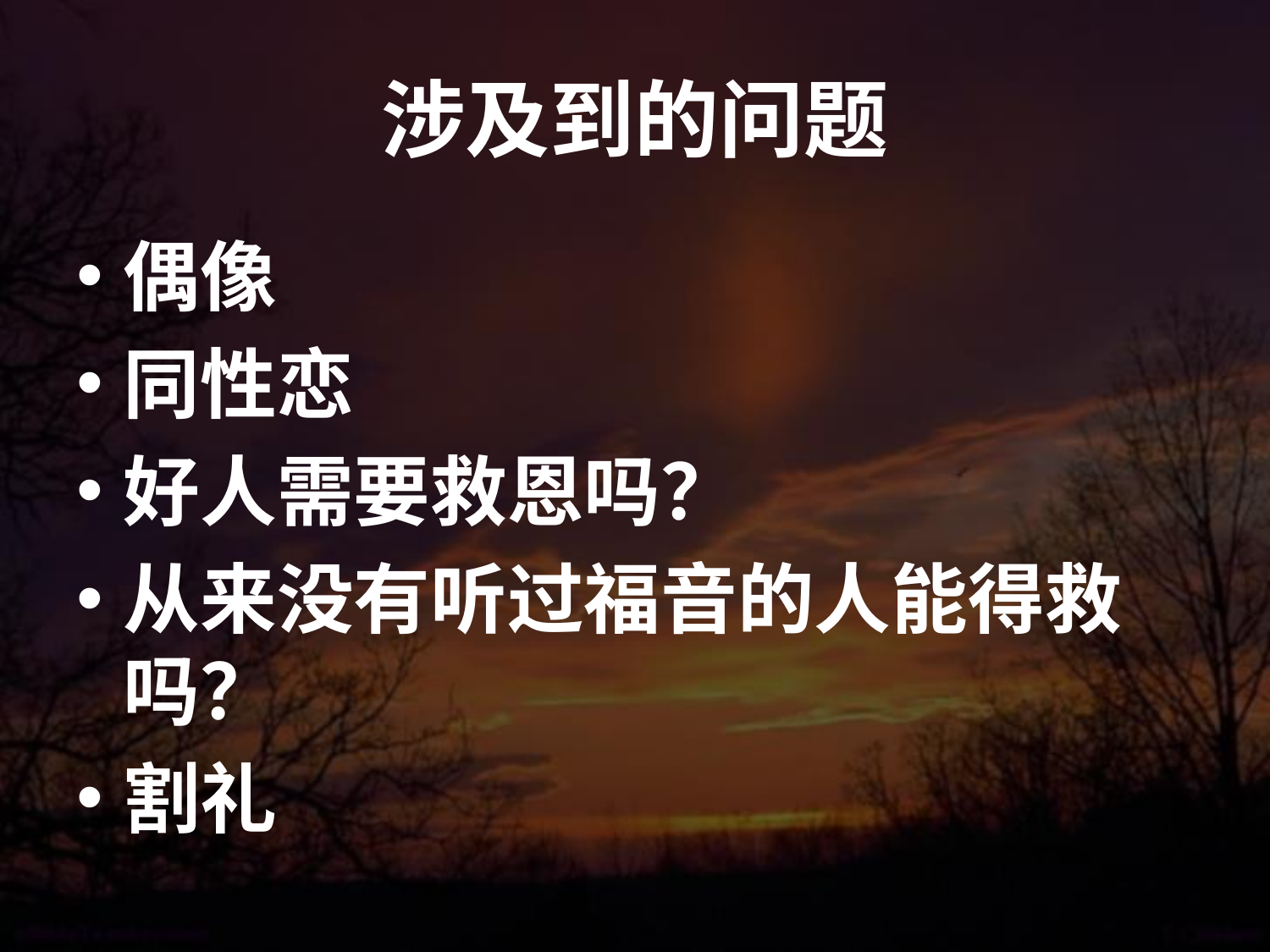

# 涉及到的问题
偶像
同性恋
好人需要救恩吗？
从来没有听过福音的人能得救吗？
割礼